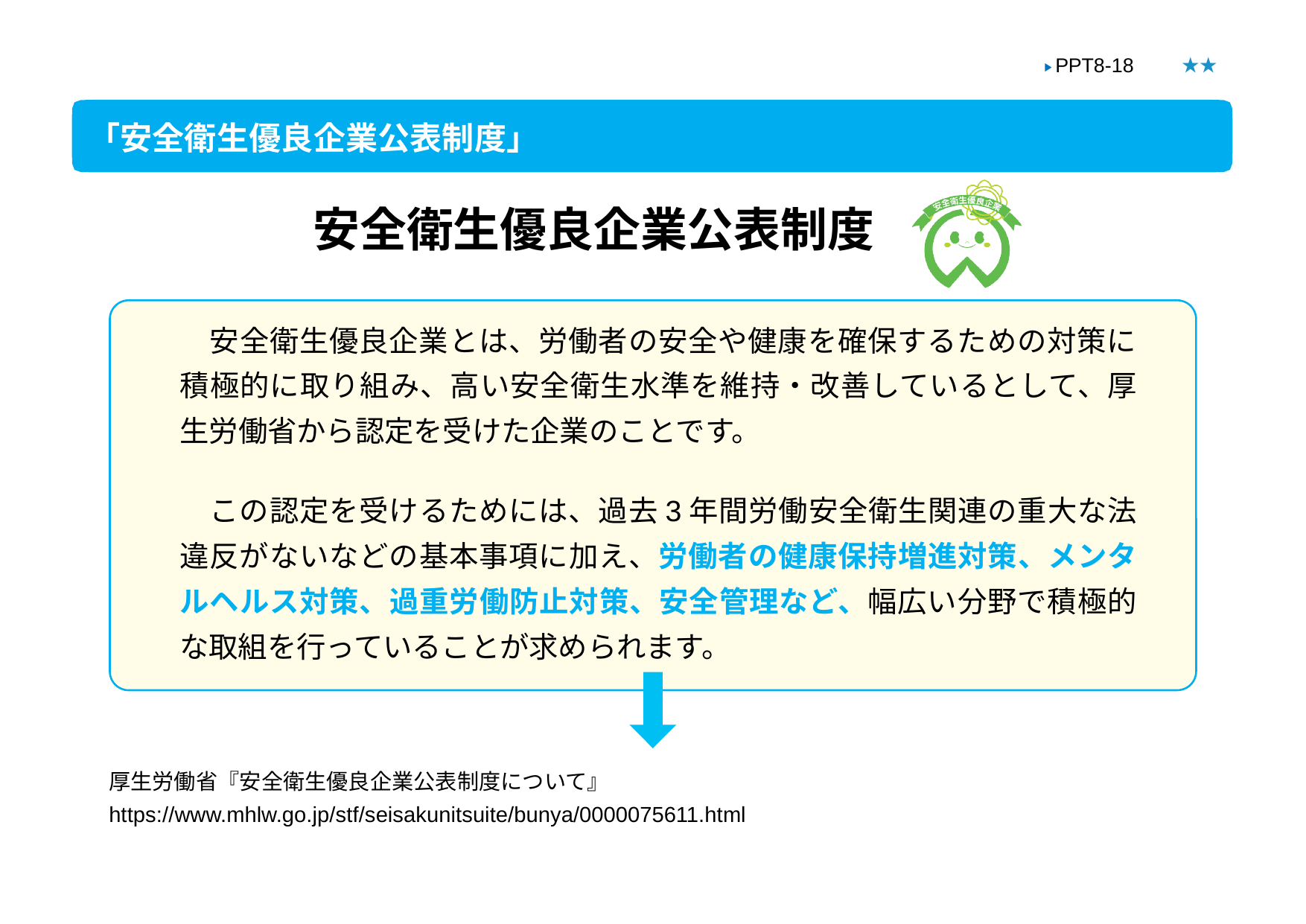

★★
▶ PPT8-18

「安全衛生優良企業公表制度」

安全衛生優良企業公表制度

　安全衛生優良企業とは、労働者の安全や健康を確保するための対策に積極的に取り組み、高い安全衛生水準を維持・改善しているとして、厚生労働省から認定を受けた企業のことです。
　この認定を受けるためには、過去3年間労働安全衛生関連の重大な法違反がないなどの基本事項に加え、労働者の健康保持増進対策、メンタルヘルス対策、過重労働防止対策、安全管理など、幅広い分野で積極的な取組を行っていることが求められます。

厚生労働省『安全衛生優良企業公表制度について』
https://www.mhlw.go.jp/stf/seisakunitsuite/bunya/0000075611.html